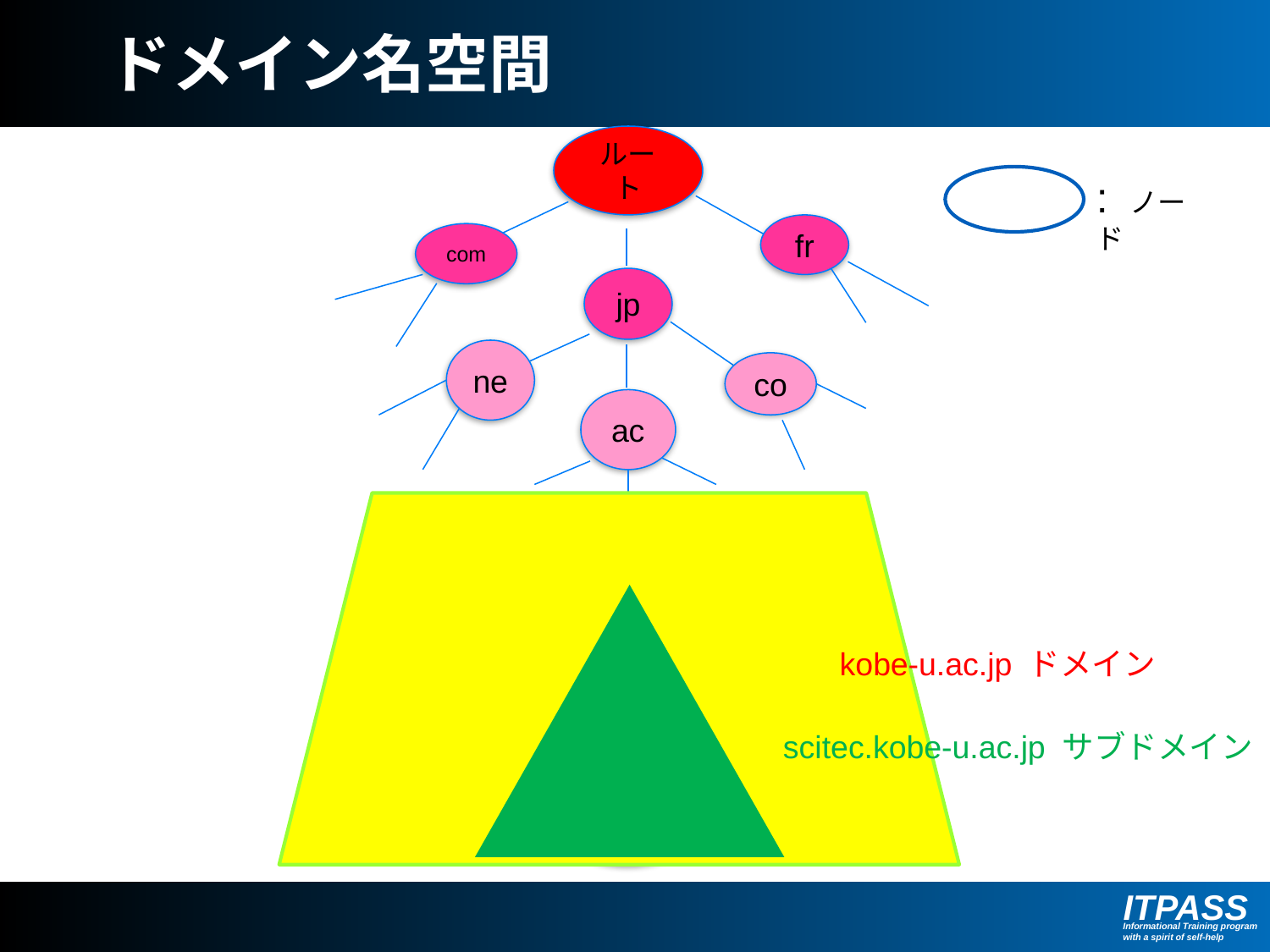

# ドメイン名空間
ルート
fr
com
jp
ne
co
ac
kobe-u
eng
scitec
itpass
: ノード

kobe-u.ac.jp ドメイン

scitec.kobe-u.ac.jp サブドメイン